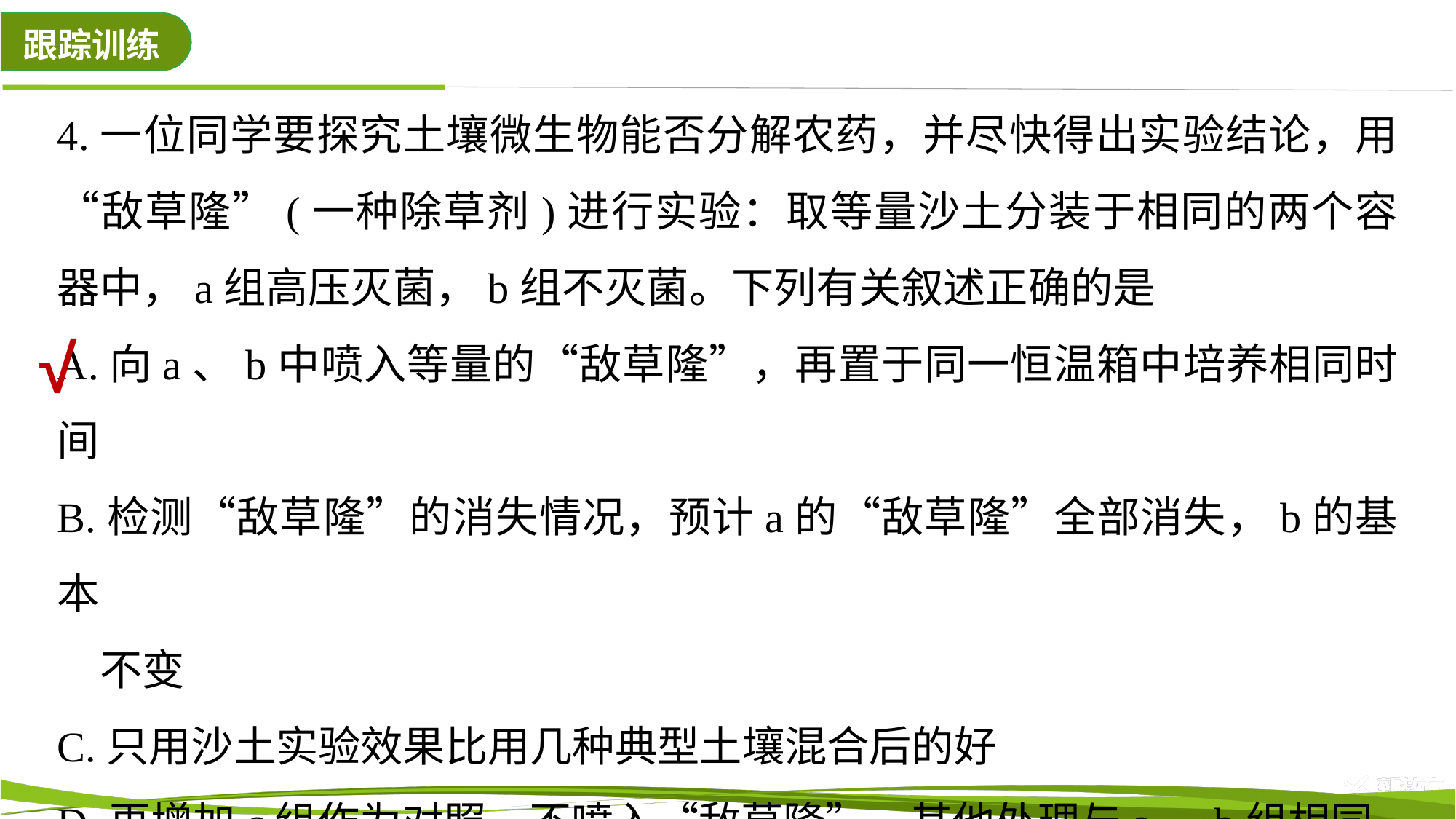

4.一位同学要探究土壤微生物能否分解农药，并尽快得出实验结论，用“敌草隆”(一种除草剂)进行实验：取等量沙土分装于相同的两个容器中，a组高压灭菌，b组不灭菌。下列有关叙述正确的是
A.向a、b中喷入等量的“敌草隆”，再置于同一恒温箱中培养相同时间
B.检测“敌草隆”的消失情况，预计a的“敌草隆”全部消失，b的基本
　不变
C.只用沙土实验效果比用几种典型土壤混合后的好
D.再增加c组作为对照，不喷入“敌草隆”，其他处理与a、b组相同
√